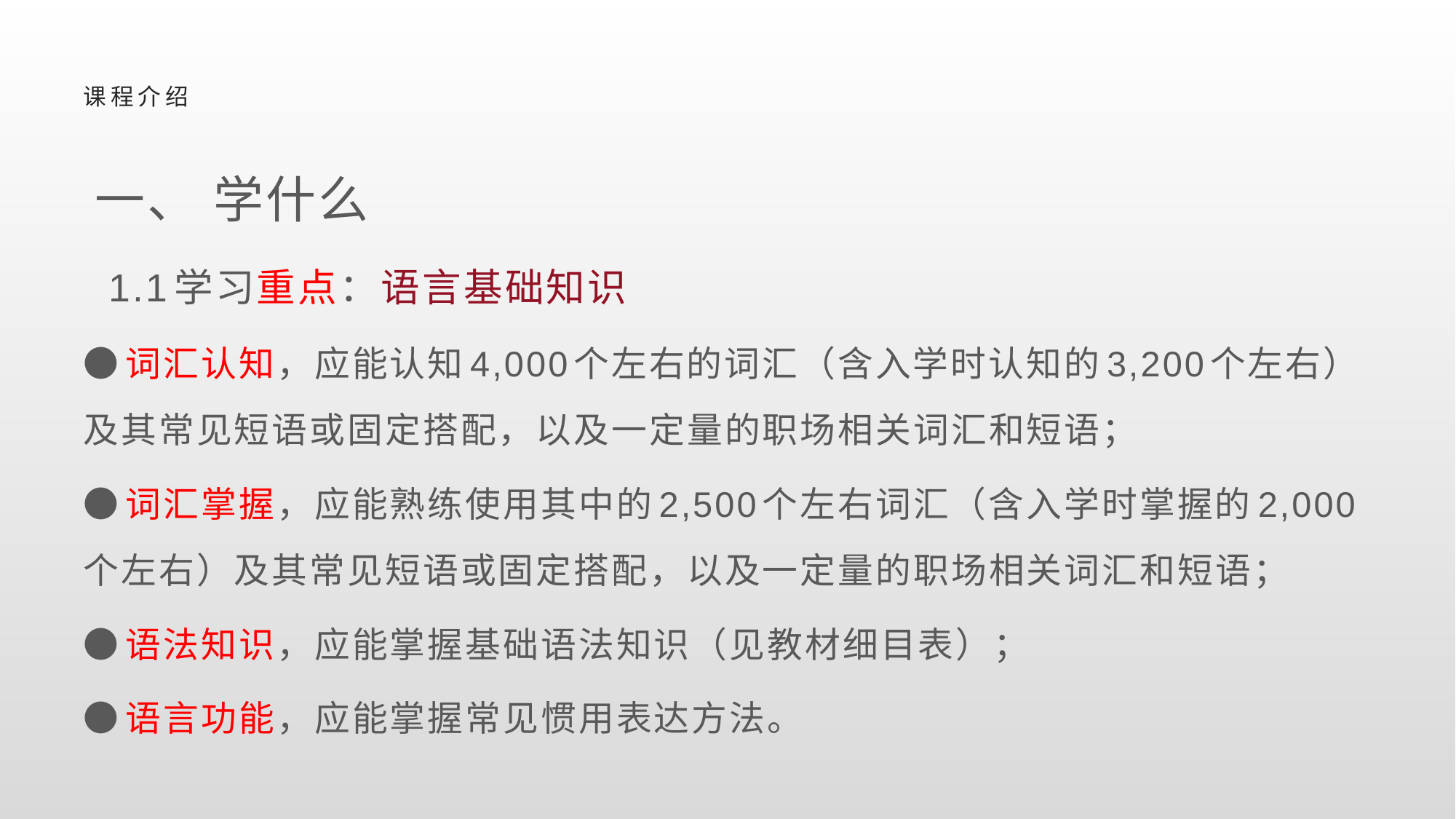

# 课程介绍
  一、 学什么
  1.1学习重点：语言基础知识
●词汇认知，应能认知4,000个左右的词汇（含入学时认知的3,200个左右）及其常见短语或固定搭配，以及一定量的职场相关词汇和短语；
●词汇掌握，应能熟练使用其中的2,500个左右词汇（含入学时掌握的2,000个左右）及其常见短语或固定搭配，以及一定量的职场相关词汇和短语；
●语法知识，应能掌握基础语法知识（见教材细目表）；
●语言功能，应能掌握常见惯用表达方法。